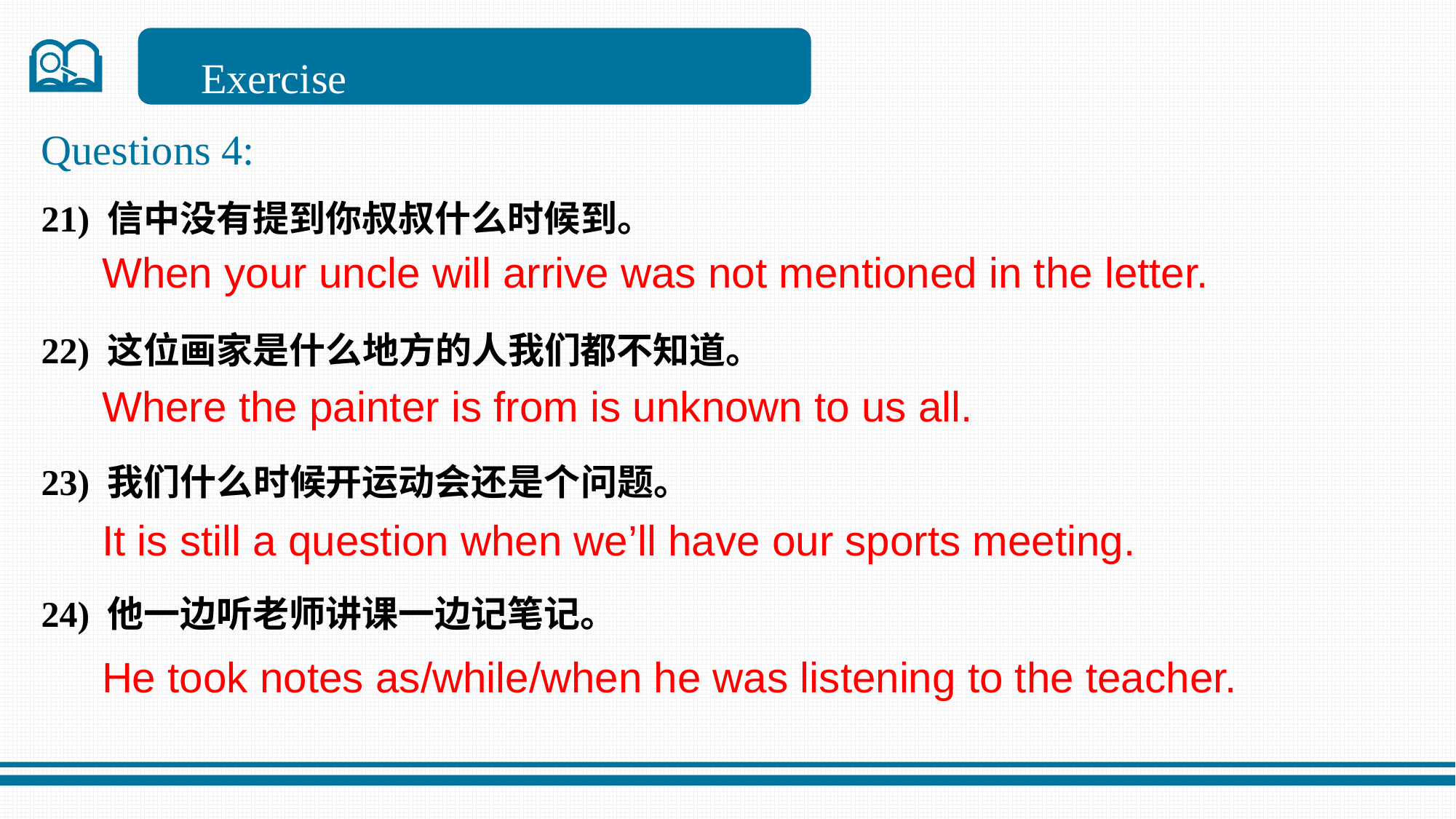

Exercise
Questions 4:
21) 信中没有提到你叔叔什么时候到。

22) 这位画家是什么地方的人我们都不知道。

23) 我们什么时候开运动会还是个问题。

24) 他一边听老师讲课一边记笔记。
When your uncle will arrive was not mentioned in the letter.
Where the painter is from is unknown to us all.
It is still a question when we’ll have our sports meeting.
He took notes as/while/when he was listening to the teacher.